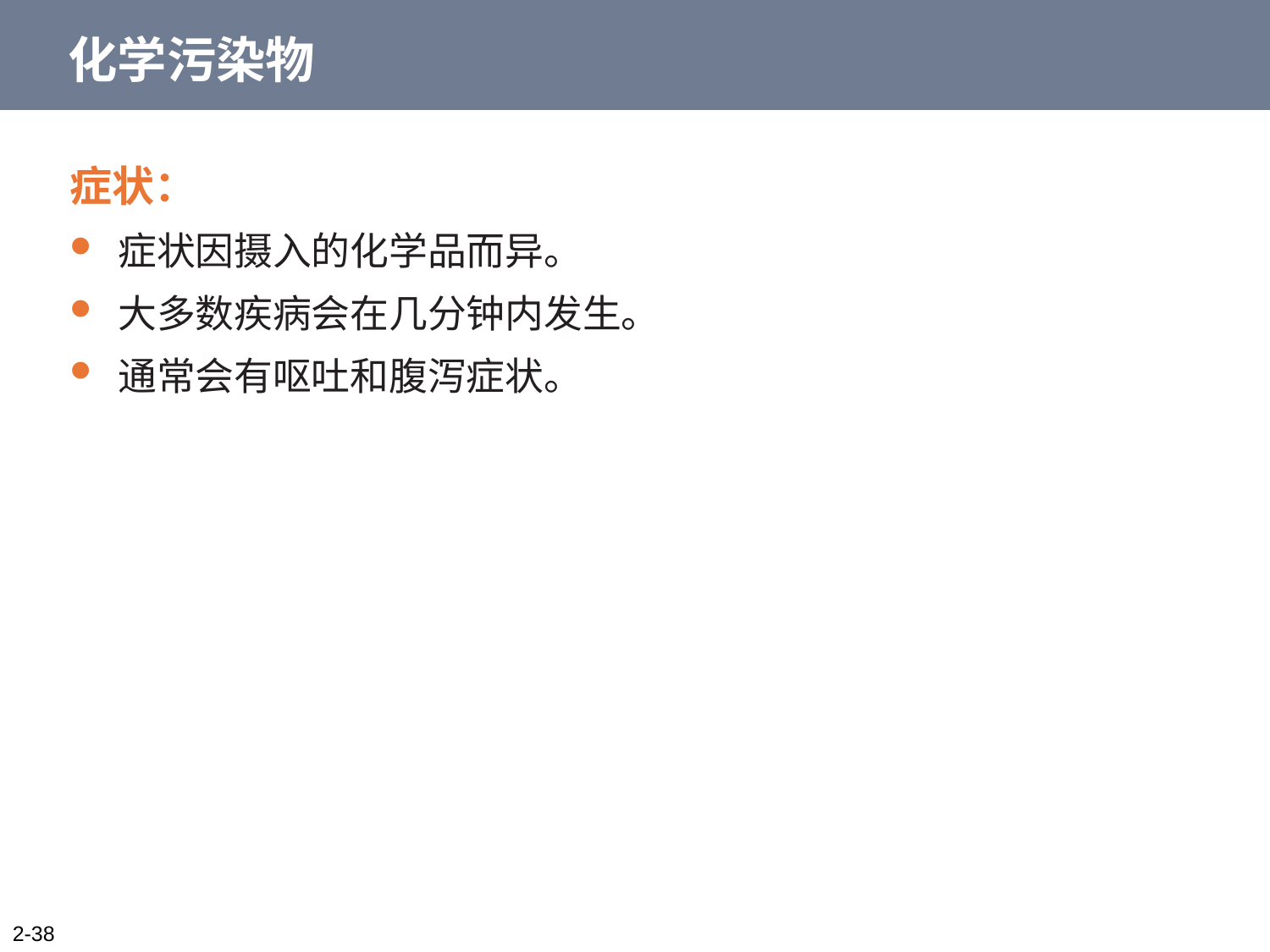

# 化学污染物
症状：
症状因摄入的化学品而异。
大多数疾病会在几分钟内发生。
通常会有呕吐和腹泻症状。

2-38